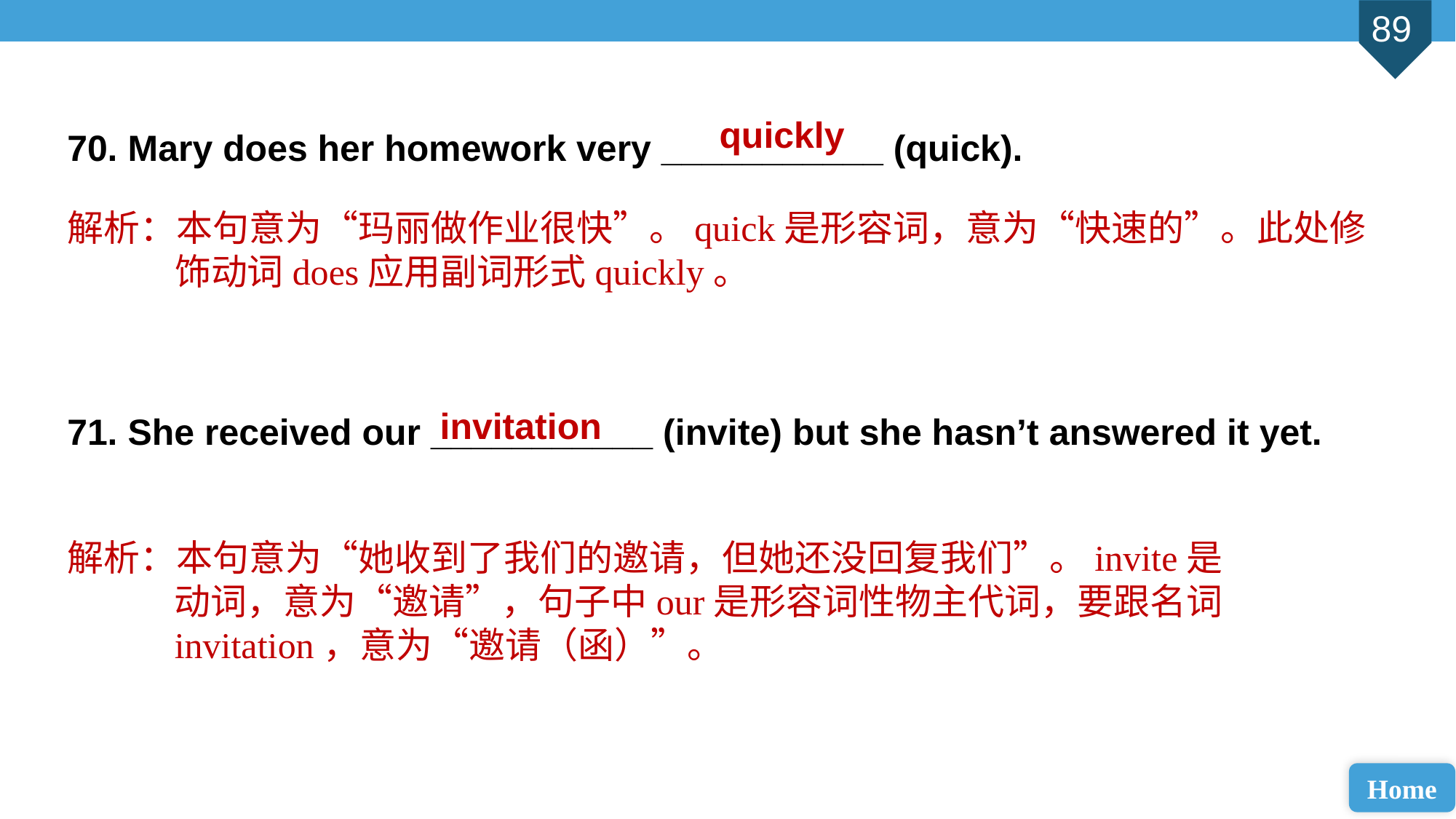

70. Mary does her homework very ___________ (quick).

71. She received our ___________ (invite) but she hasn’t answered it yet.
quickly
解析：本句意为“玛丽做作业很快”。quick是形容词，意为“快速的”。此处修饰动词does应用副词形式quickly。
invitation
解析：本句意为“她收到了我们的邀请，但她还没回复我们”。invite是动词，意为“邀请”，句子中our是形容词性物主代词，要跟名词invitation，意为“邀请（函）”。